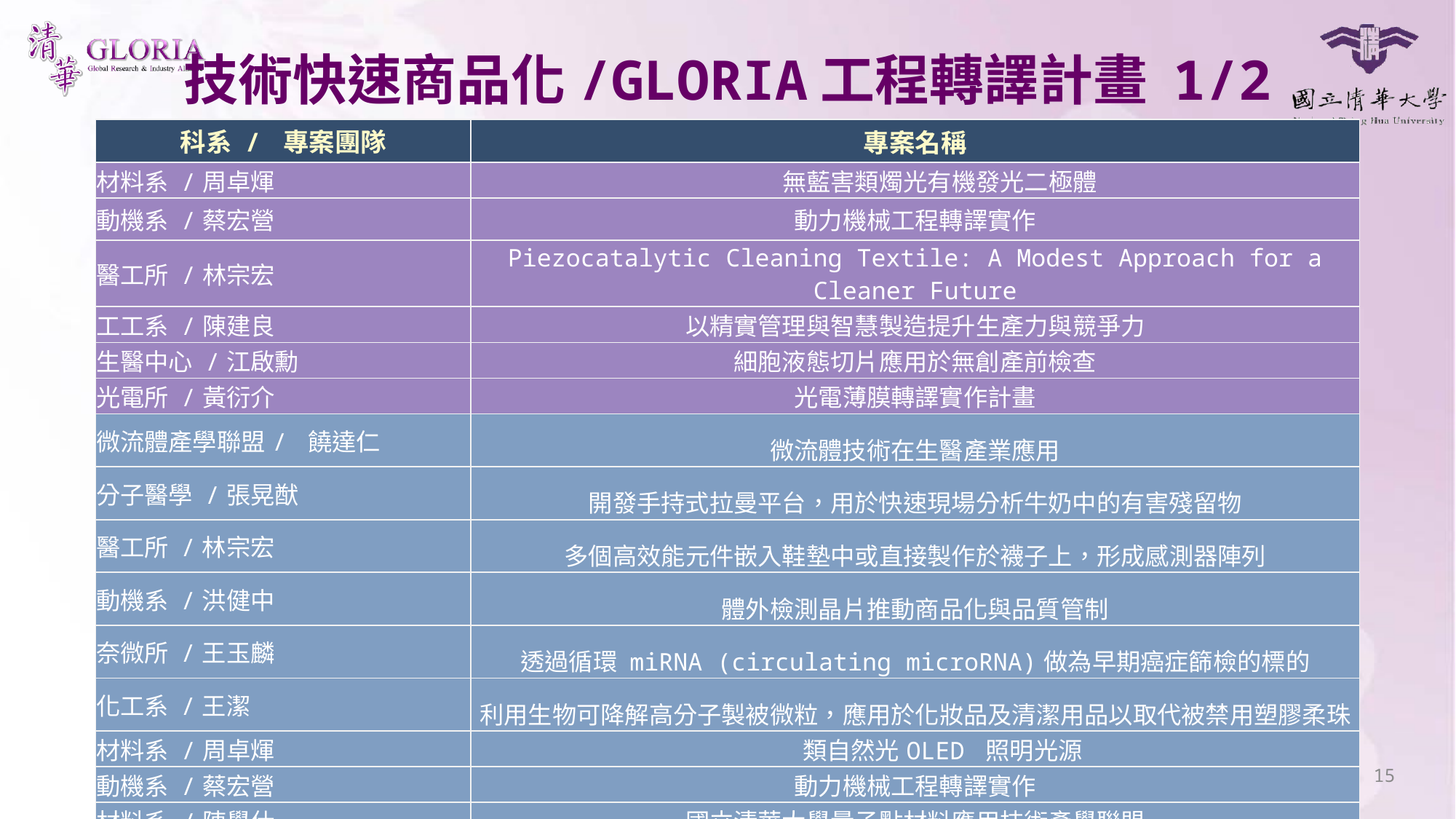

# 技術快速商品化/GLORIA工程轉譯計畫 1/2
| 科系 / 專案團隊 | 專案名稱 |
| --- | --- |
| 材料系 /周卓煇 | 無藍害類燭光有機發光二極體 |
| 動機系 /蔡宏營 | 動力機械工程轉譯實作 |
| 醫工所 /林宗宏 | Piezocatalytic Cleaning Textile: A Modest Approach for a Cleaner Future |
| 工工系 /陳建良 | 以精實管理與智慧製造提升生產力與競爭力 |
| 生醫中心 /江啟勳 | 細胞液態切片應用於無創產前檢查 |
| 光電所 /黃衍介 | 光電薄膜轉譯實作計畫 |
| 微流體產學聯盟/ 饒達仁 | 微流體技術在生醫產業應用 |
| 分子醫學 /張晃猷 | 開發手持式拉曼平台，用於快速現場分析牛奶中的有害殘留物 |
| 醫工所 /林宗宏 | 多個高效能元件嵌入鞋墊中或直接製作於襪子上，形成感測器陣列 |
| 動機系 /洪健中 | 體外檢測晶片推動商品化與品質管制 |
| 奈微所 /王玉麟 | 透過循環 miRNA (circulating microRNA)做為早期癌症篩檢的標的 |
| 化工系 /王潔 | 利用生物可降解高分子製被微粒，應用於化妝品及清潔用品以取代被禁用塑膠柔珠 |
| 材料系 /周卓煇 | 類自然光OLED 照明光源 |
| 動機系 /蔡宏營 | 動力機械工程轉譯實作 |
| 材料系 /陳學仕 | 國立清華大學量子點材料應用技術產學聯盟 |
| 能環中心 /鄭西顯 | 化工製程大數據及智慧生產技術開發與推廣 |
| 工科系 /林唯耕 | 國立清華大學熱管理暨節能產學技術聯盟 |
15